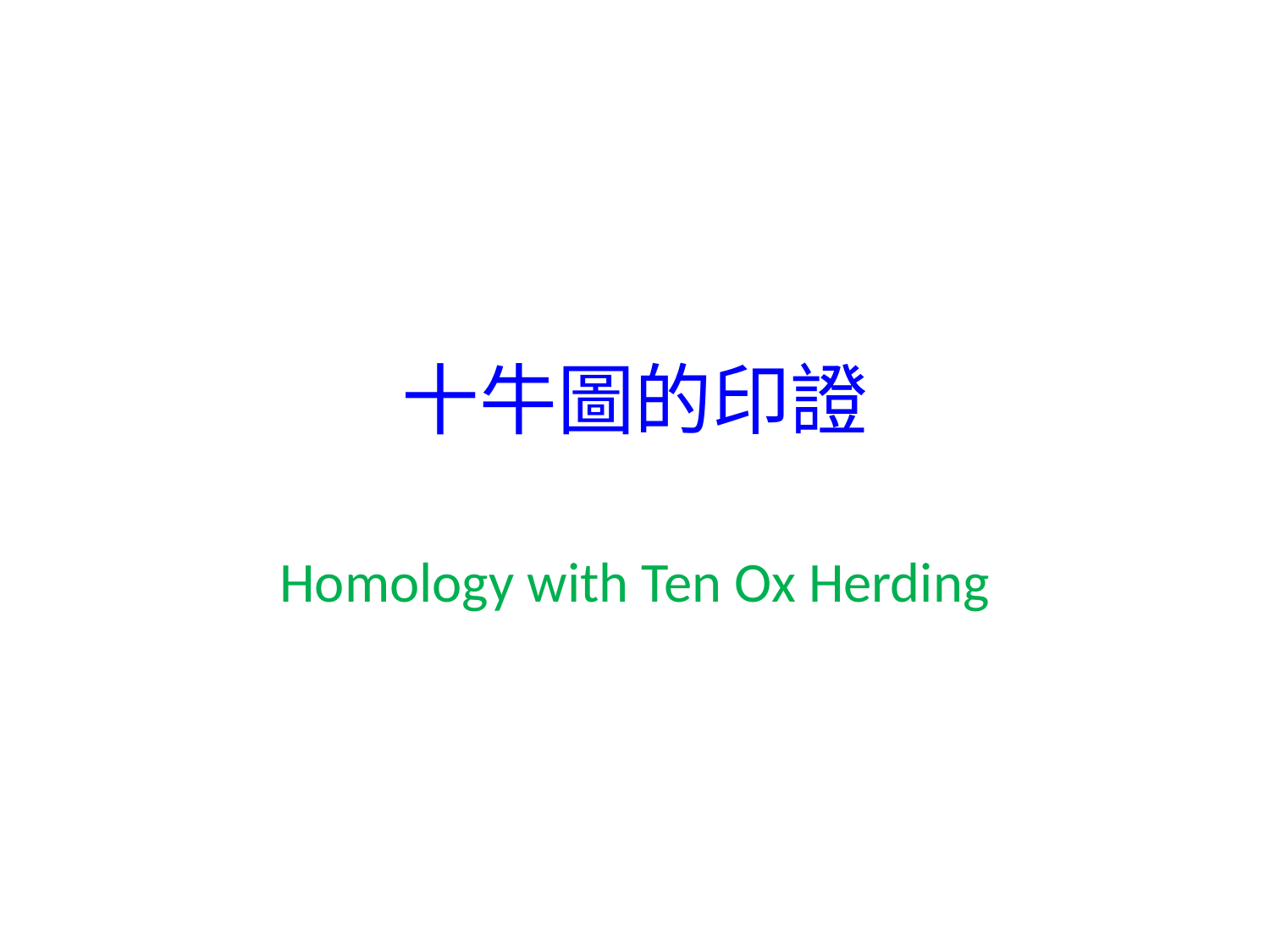

# 十牛圖的印證
Homology with Ten Ox Herding